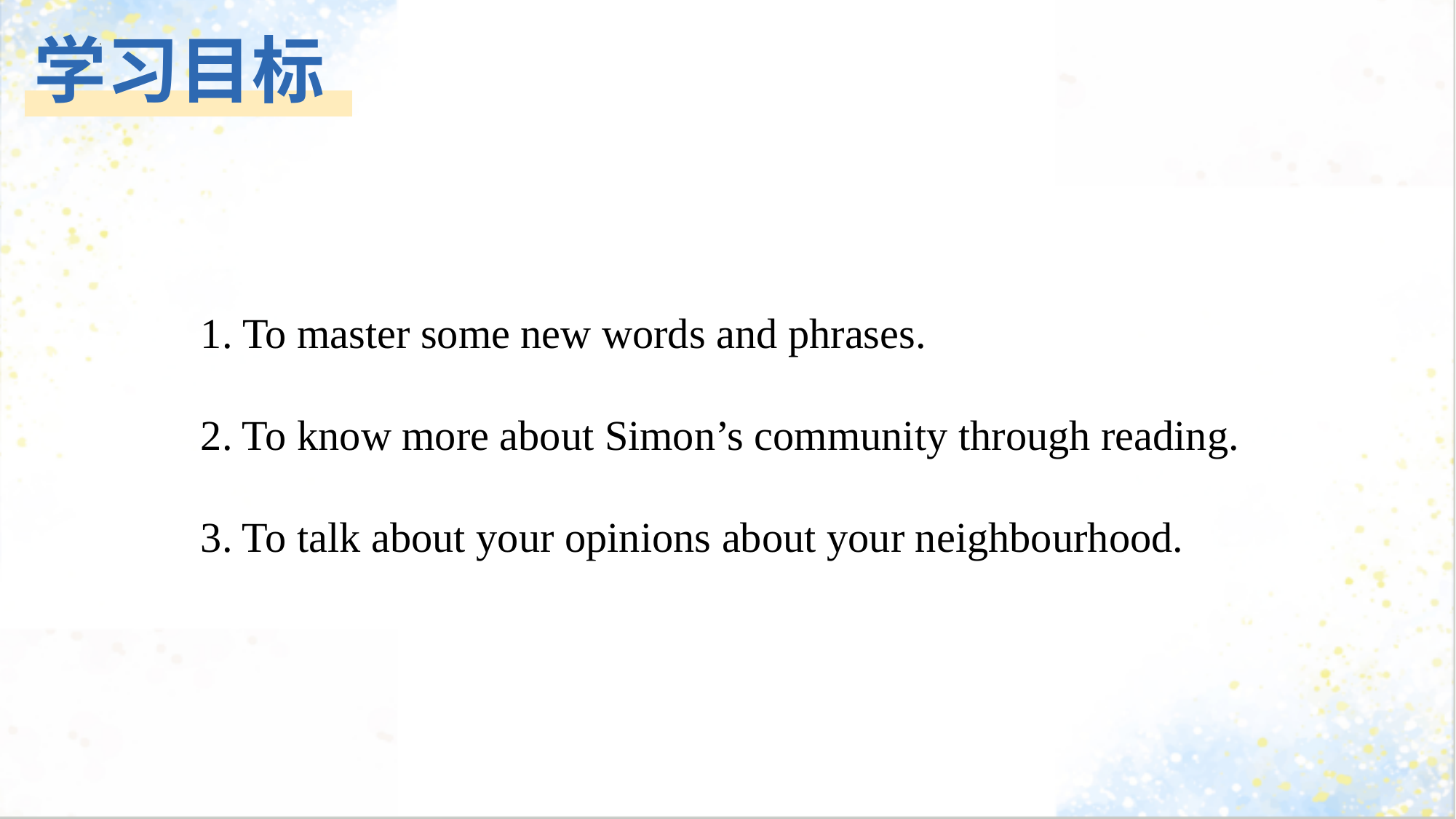

学习目标

1. To master some new words and phrases.
2. To know more about Simon’s community through reading.
3. To talk about your opinions about your neighbourhood.